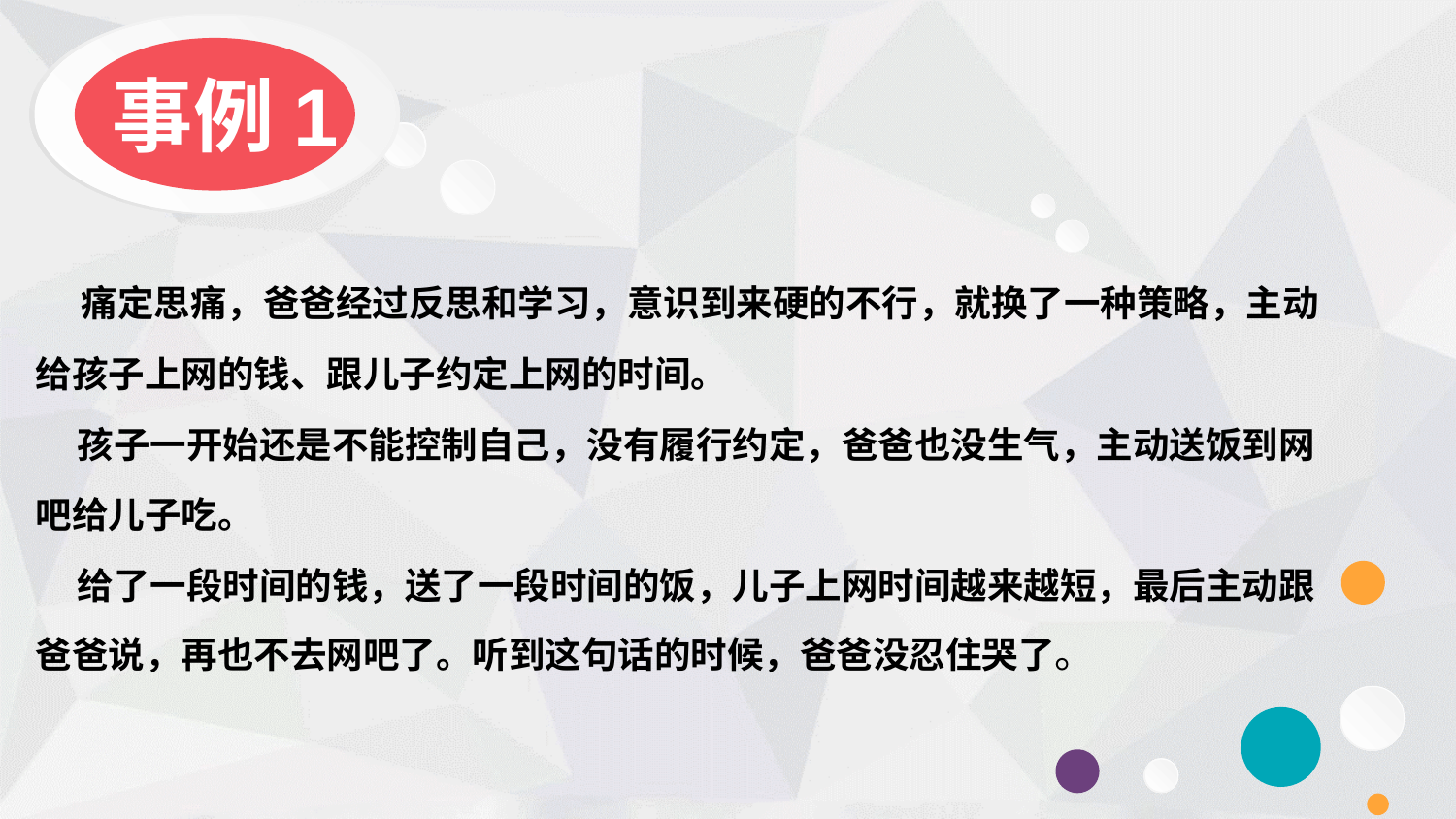

事例1

    痛定思痛，爸爸经过反思和学习，意识到来硬的不行，就换了一种策略，主动给孩子上网的钱、跟儿子约定上网的时间。
    孩子一开始还是不能控制自己，没有履行约定，爸爸也没生气，主动送饭到网吧给儿子吃。
    给了一段时间的钱，送了一段时间的饭，儿子上网时间越来越短，最后主动跟爸爸说，再也不去网吧了。听到这句话的时候，爸爸没忍住哭了。